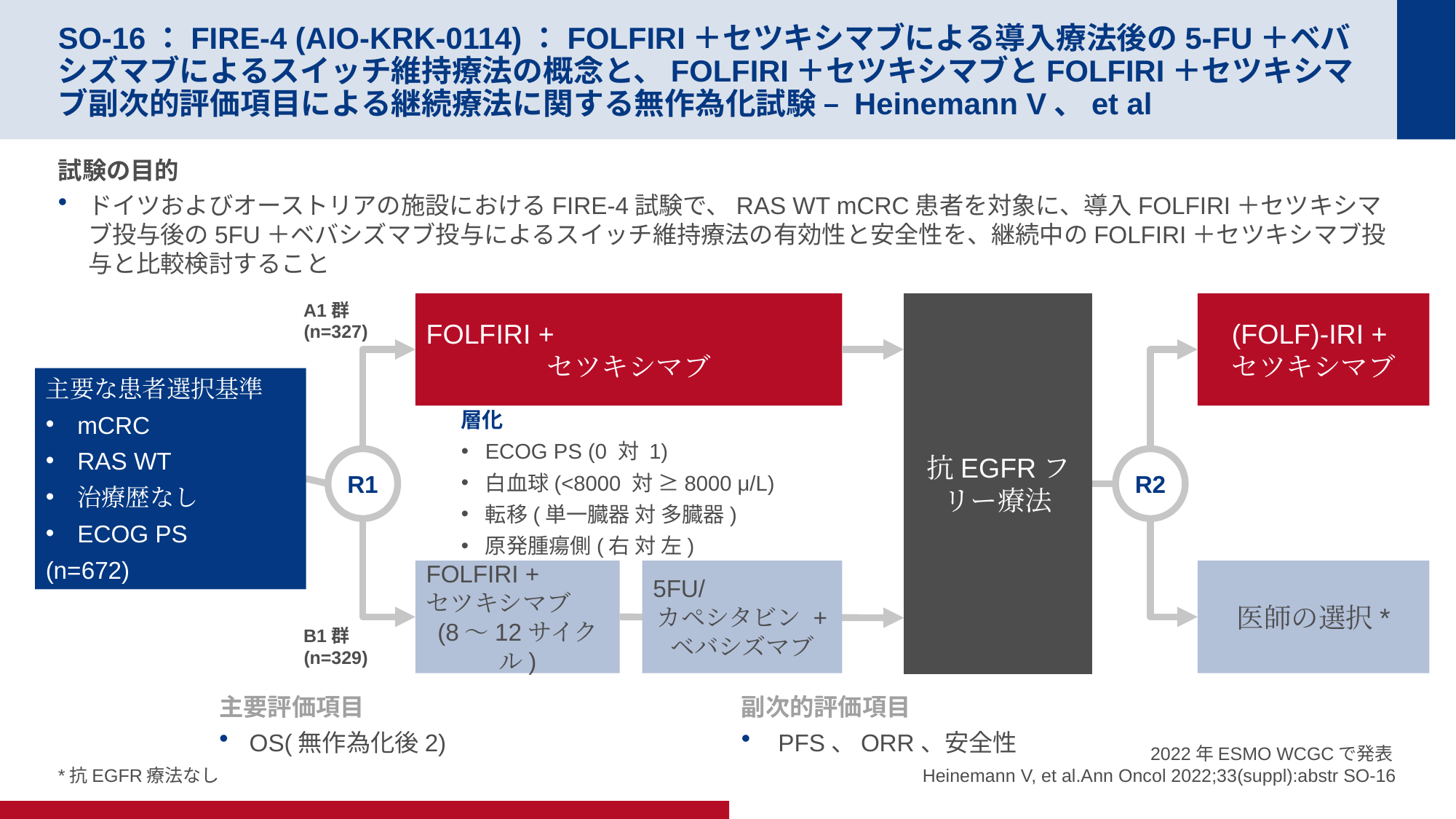

# SO-16：FIRE-4 (AIO-KRK-0114)：FOLFIRI＋セツキシマブによる導入療法後の5-FU＋ベバシズマブによるスイッチ維持療法の概念と、FOLFIRI＋セツキシマブとFOLFIRI＋セツキシマブ副次的評価項目による継続療法に関する無作為化試験 – Heinemann V、et al
試験の目的
ドイツおよびオーストリアの施設におけるFIRE-4試験で、RAS WT mCRC患者を対象に、導入FOLFIRI＋セツキシマブ投与後の5FU＋ベバシズマブ投与によるスイッチ維持療法の有効性と安全性を、継続中のFOLFIRI＋セツキシマブ投与と比較検討すること
導入
維持療法
2L
再導入
A1群
(n=327)
抗EGFRフリー療法
FOLFIRI +
セツキシマブ
(FOLF)-IRI +
セツキシマブ
A2群
主要な患者選択基準
mCRC
RAS WT
治療歴なし
ECOG PS
(n=672)
層化
ECOG PS (0 対 1)
白血球(<8000 対 ≥8000 μ/L)
転移(単一臓器 対 多臓器)
原発腫瘍側(右 対 左)
R1
R2
n=230
FOLFIRI +
セツキシマブ
(8～12サイクル)
5FU/
カペシタビン + ベバシズマブ
医師の選択*
B1群
(n=329)
B2群
主要評価項目
OS(無作為化後2)
副次的評価項目
 PFS、ORR、安全性

2022年ESMO WCGCで発表
Heinemann V, et al.Ann Oncol 2022;33(suppl):abstr SO-16
*抗EGFR療法なし